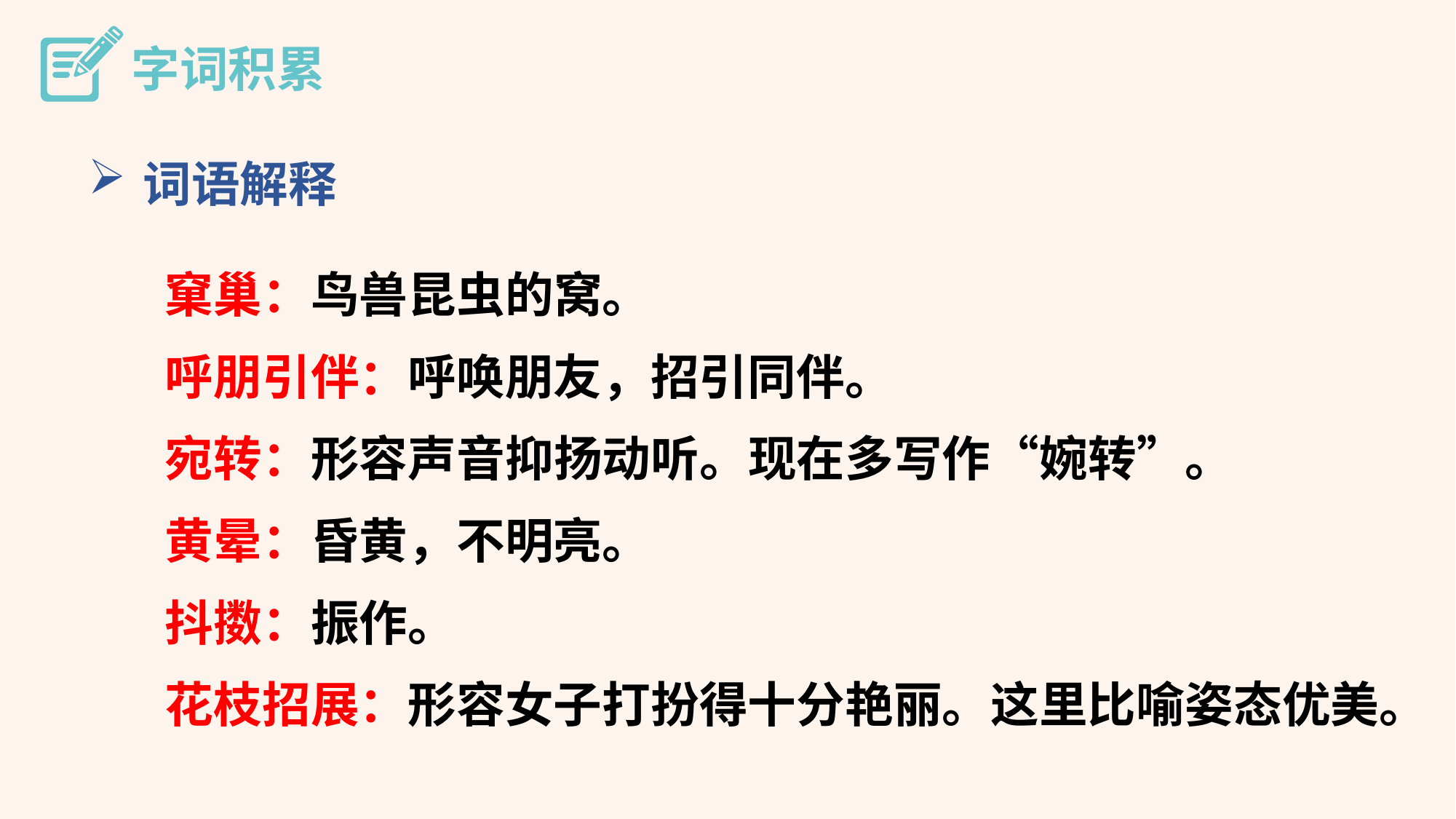

字词积累
词语解释
窠巢：鸟兽昆虫的窝。
呼朋引伴：呼唤朋友，招引同伴。
宛转：形容声音抑扬动听。现在多写作“婉转”。
黄晕：昏黄，不明亮。
抖擞：振作。
花枝招展：形容女子打扮得十分艳丽。这里比喻姿态优美。